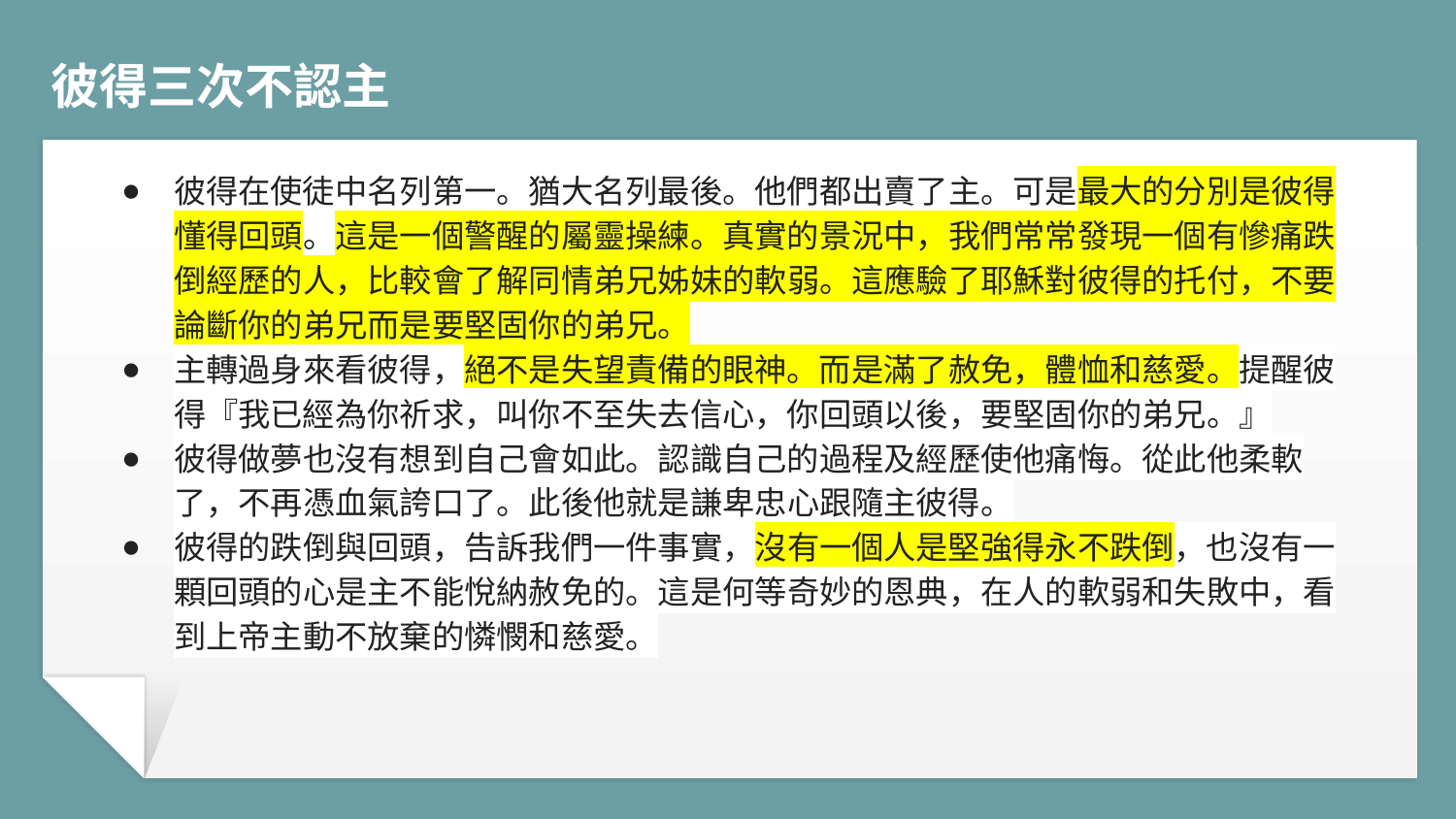

# 彼得三次不認主

彼得在使徒中名列第一。猶大名列最後。他們都出賣了主。可是最大的分別是彼得懂得回頭。這是一個警醒的屬靈操練。真實的景況中，我們常常發現一個有慘痛跌倒經歷的人，比較會了解同情弟兄姊妹的軟弱。這應驗了耶穌對彼得的托付，不要論斷你的弟兄而是要堅固你的弟兄。
主轉過身來看彼得，絕不是失望責備的眼神。而是滿了赦免，體恤和慈愛。提醒彼得『我已經為你祈求，叫你不至失去信心，你回頭以後，要堅固你的弟兄。』
彼得做夢也沒有想到自己會如此。認識自己的過程及經歷使他痛悔。從此他柔軟了，不再憑血氣誇口了。此後他就是謙卑忠心跟隨主彼得。
彼得的跌倒與回頭，告訴我們一件事實，沒有一個人是堅強得永不跌倒，也沒有一顆回頭的心是主不能悅納赦免的。這是何等奇妙的恩典，在人的軟弱和失敗中，看到上帝主動不放棄的憐憫和慈愛。